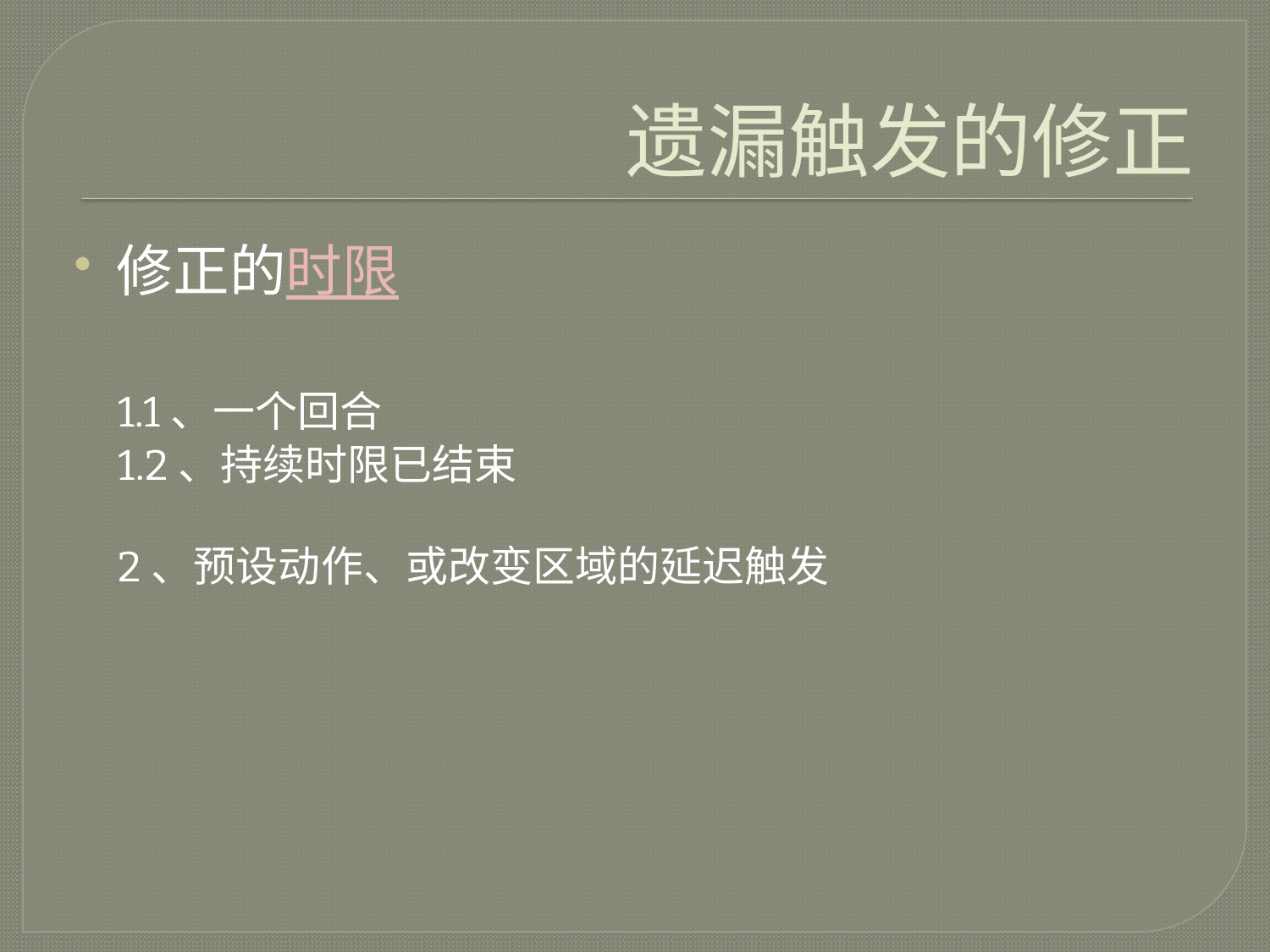

# 遗漏触发的修正
修正的时限

    1.1、一个回合
     1.2、持续时限已结束

     2、预设动作、或改变区域的延迟触发